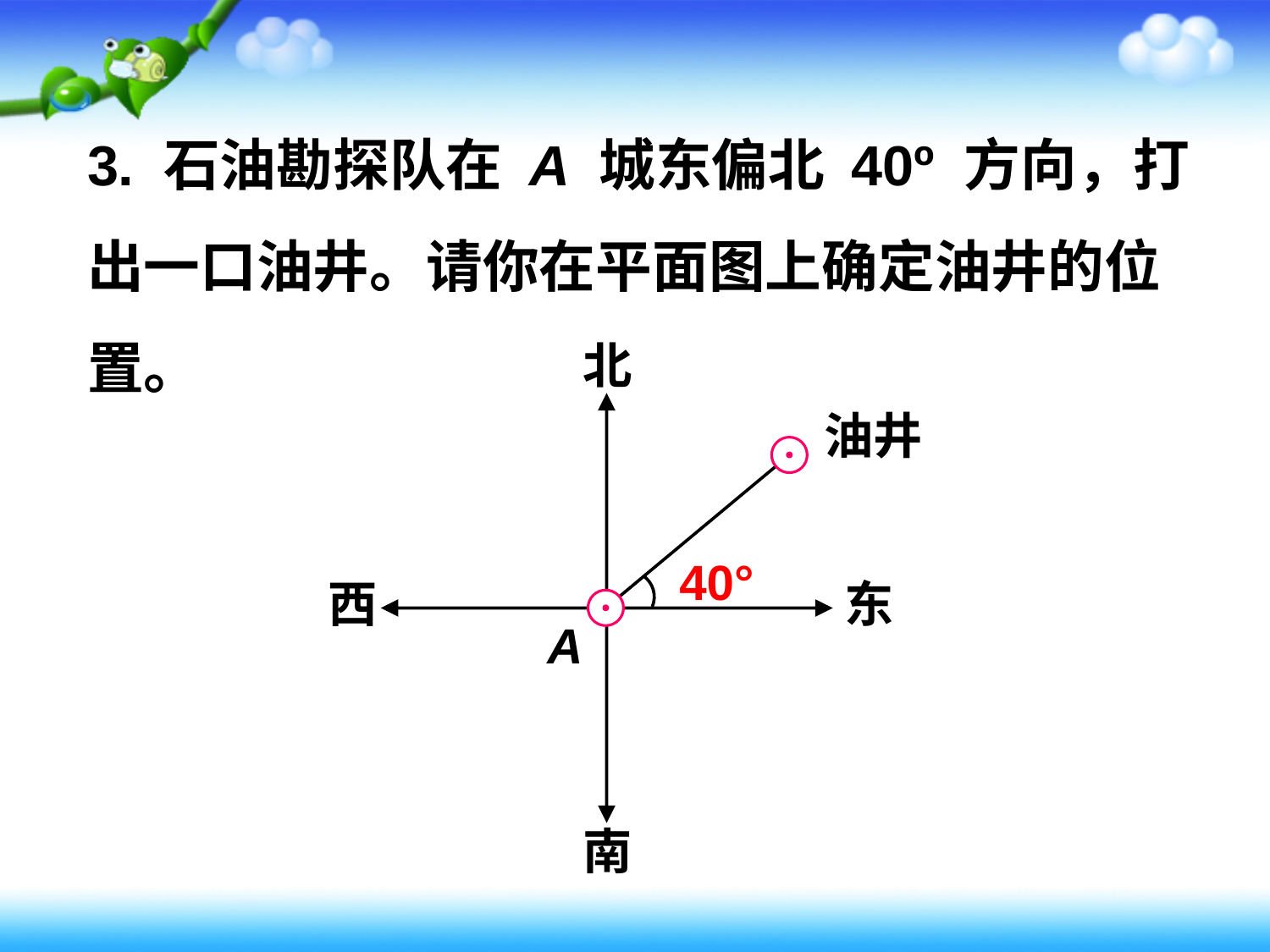

3. 石油勘探队在 A 城东偏北 40º 方向，打出一口油井。请你在平面图上确定油井的位置。
北
西
东

南
油井

40°

A